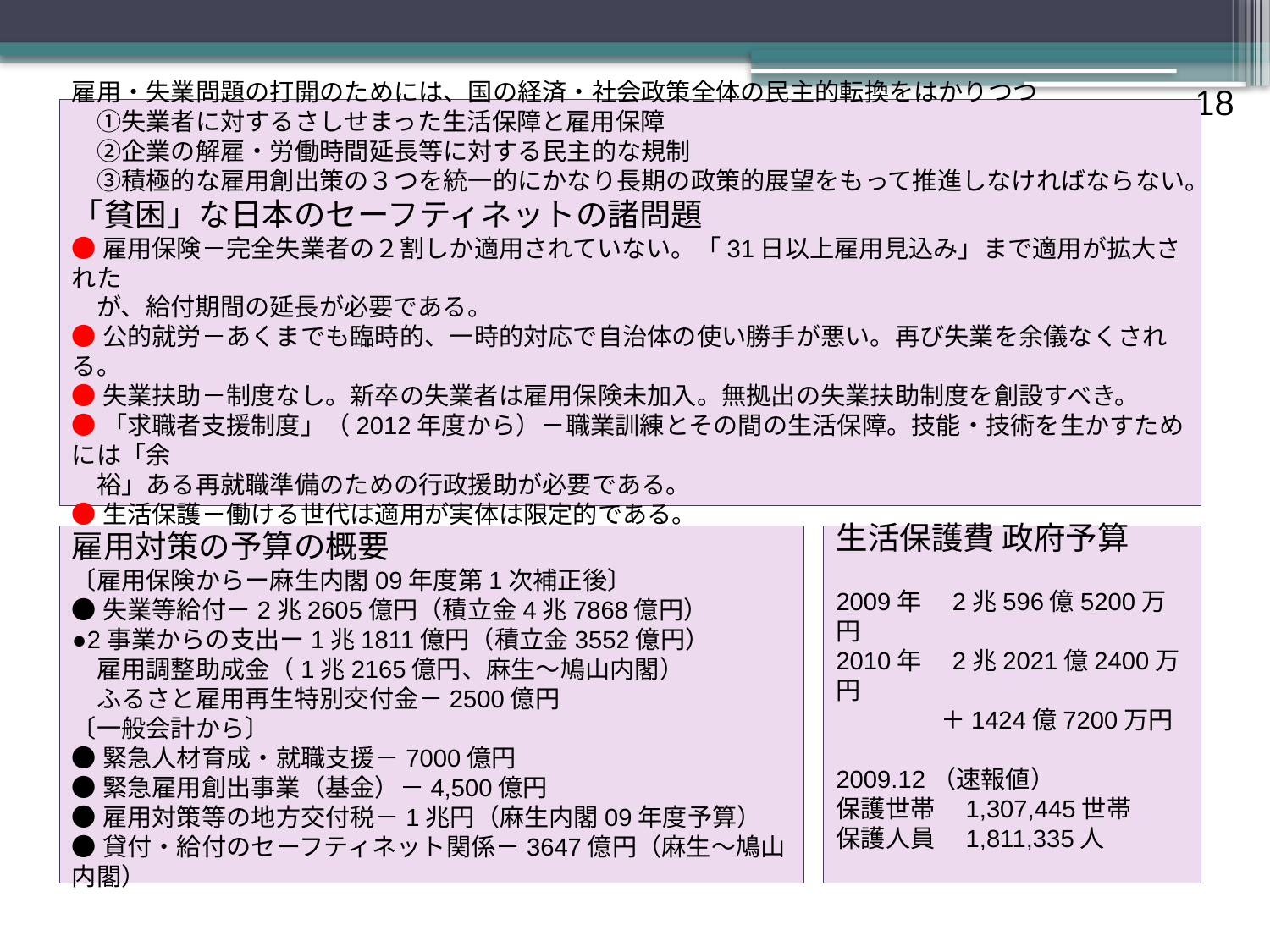

#
18
雇用・失業問題の打開のためには、国の経済・社会政策全体の民主的転換をはかりつつ
　①失業者に対するさしせまった生活保障と雇用保障
　②企業の解雇・労働時間延長等に対する民主的な規制
　③積極的な雇用創出策の３つを統一的にかなり長期の政策的展望をもって推進しなければならない。
「貧困」な日本のセーフティネットの諸問題
●雇用保険－完全失業者の２割しか適用されていない。「31日以上雇用見込み」まで適用が拡大された
　が、給付期間の延長が必要である。
●公的就労－あくまでも臨時的、一時的対応で自治体の使い勝手が悪い。再び失業を余儀なくされる。
●失業扶助－制度なし。新卒の失業者は雇用保険未加入。無拠出の失業扶助制度を創設すべき。
●「求職者支援制度」（2012年度から）－職業訓練とその間の生活保障。技能・技術を生かすためには「余
　裕」ある再就職準備のための行政援助が必要である。
●生活保護－働ける世代は適用が実体は限定的である。

雇用対策の予算の概要
〔雇用保険からー麻生内閣09年度第1次補正後〕
●失業等給付－2兆2605億円（積立金4兆7868億円）
●2事業からの支出ー1兆1811億円（積立金3552億円）
　雇用調整助成金（1兆2165億円、麻生～鳩山内閣）
　ふるさと雇用再生特別交付金－2500億円
〔一般会計から〕
●緊急人材育成・就職支援－7000億円
●緊急雇用創出事業（基金）－4,500億円
●雇用対策等の地方交付税－1兆円（麻生内閣09年度予算）
●貸付・給付のセーフティネット関係－3647億円（麻生～鳩山内閣）

生活保護費 政府予算

2009年　2兆596億5200万円
2010年　2兆2021億2400万円
　　　　 ＋1424億7200万円

2009.12（速報値）
保護世帯　1,307,445世帯
保護人員　1,811,335人